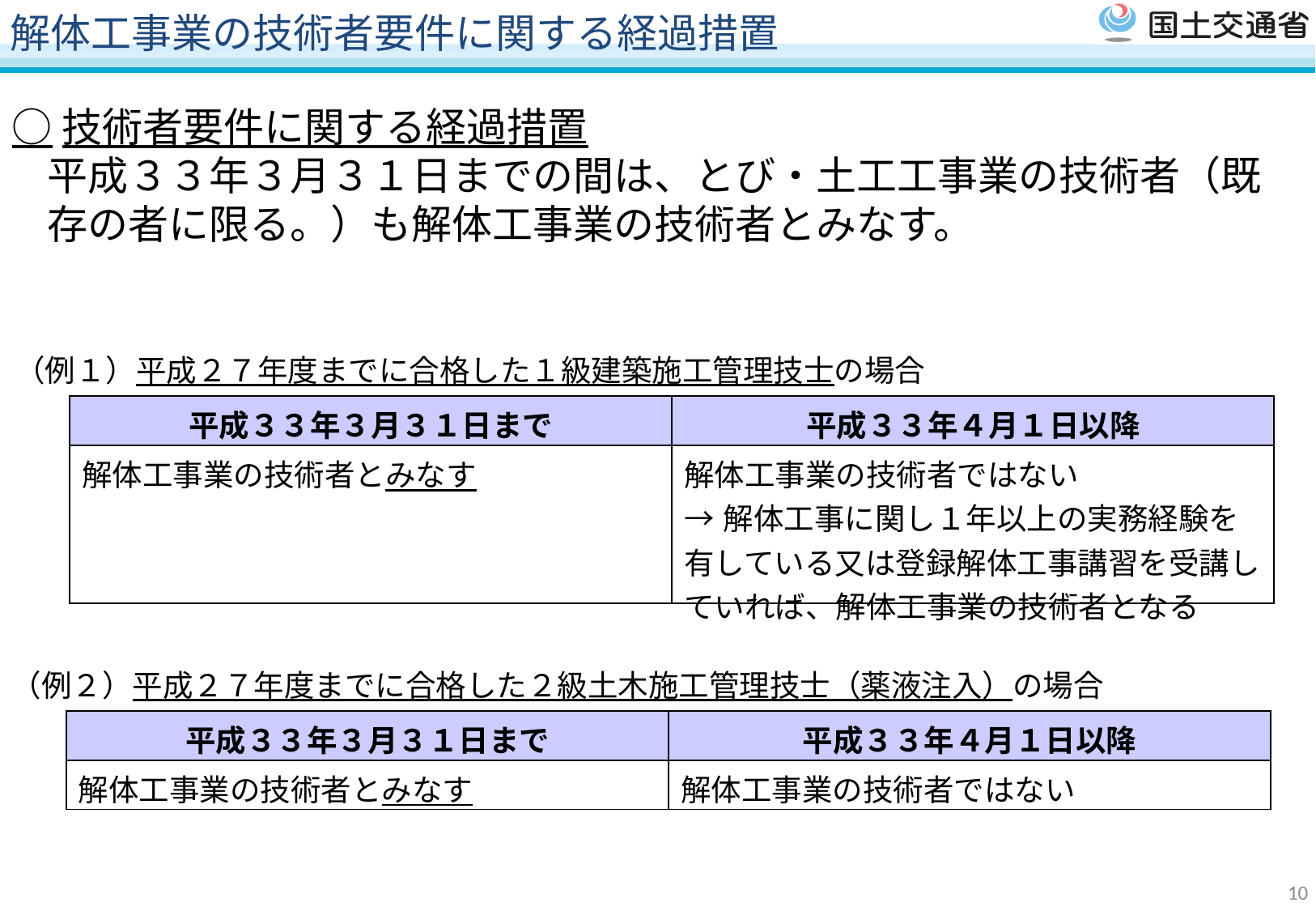

解体工事業の技術者要件に関する経過措置
○技術者要件に関する経過措置
平成３３年３月３１日までの間は、とび・土工工事業の技術者（既存の者に限る。）も解体工事業の技術者とみなす。
（例１）平成２７年度までに合格した１級建築施工管理技士の場合
| 平成３３年３月３１日まで | 平成３３年４月１日以降 |
| --- | --- |
| 解体工事業の技術者とみなす | 解体工事業の技術者ではない →解体工事に関し１年以上の実務経験を有している又は登録解体工事講習を受講していれば、解体工事業の技術者となる |
（例２）平成２７年度までに合格した２級土木施工管理技士（薬液注入）の場合
| 平成３３年３月３１日まで | 平成３３年４月１日以降 |
| --- | --- |
| 解体工事業の技術者とみなす | 解体工事業の技術者ではない |
10